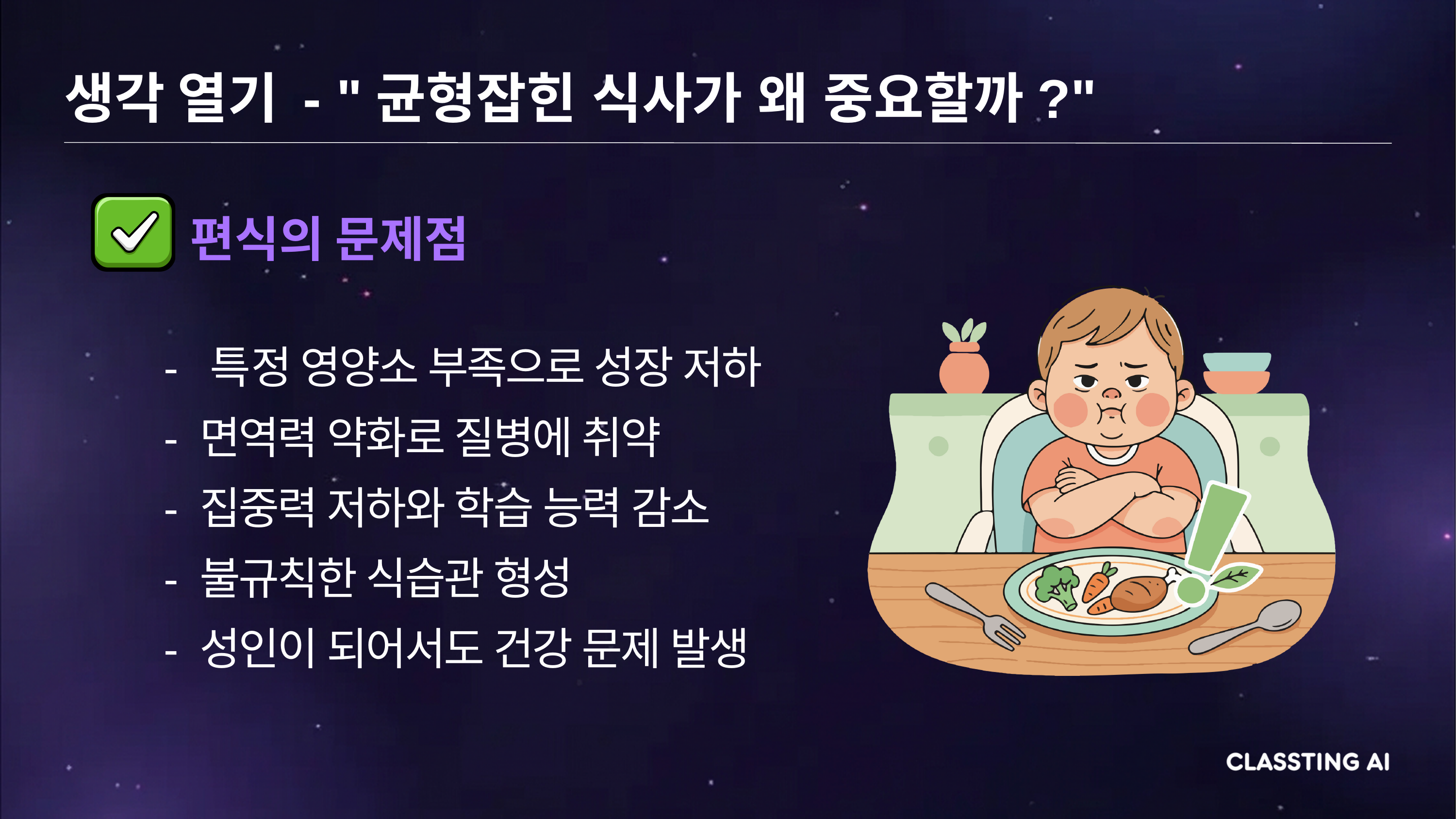

생각 열기 - "균형잡힌 식사가 왜 중요할까?"

편식의 문제점

-  특정 영양소 부족으로 성장 저하
- 면역력 약화로 질병에 취약
- 집중력 저하와 학습 능력 감소
- 불규칙한 식습관 형성
- 성인이 되어서도 건강 문제 발생